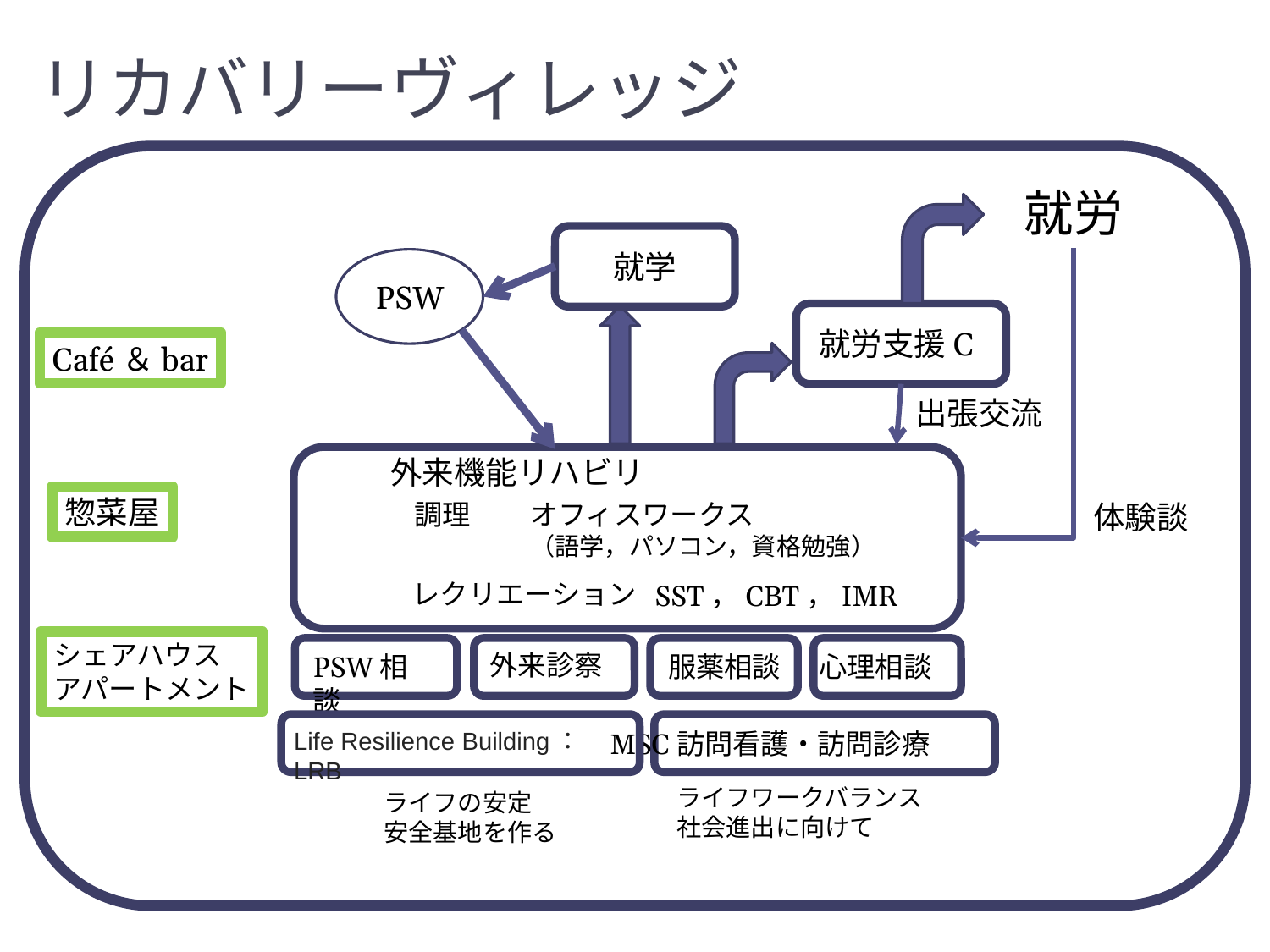

# リカバリーヴィレッジ

就労

就学
PSW

就労支援C
Café＆bar

出張交流

外来機能リハビリ

惣菜屋
調理
オフィスワークス
（語学，パソコン，資格勉強）
体験談
レクリエーション
SST，CBT，IMR
シェアハウス
アパートメント

服薬相談

心理相談

外来診察
PSW相談

MSC訪問看護・訪問診療
Life Resilience Building：LRB
ライフワークバランス
社会進出に向けて
ライフの安定
安全基地を作る